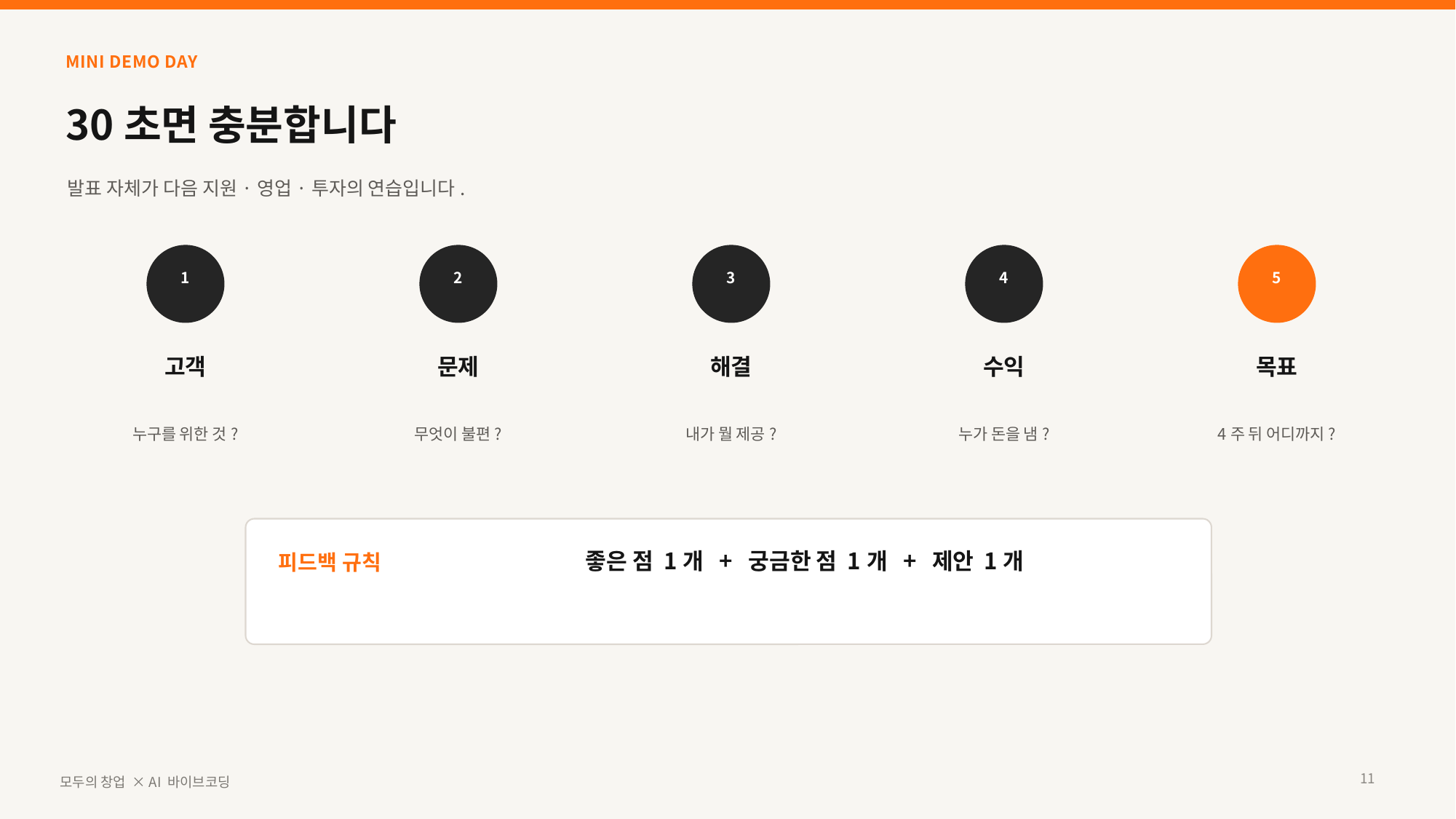

MINI DEMO DAY
30초면 충분합니다
발표 자체가 다음 지원·영업·투자의 연습입니다.

1
2
3
4
5
고객
문제
해결
수익
목표
누구를 위한 것?
무엇이 불편?
내가 뭘 제공?
누가 돈을 냄?
4주 뒤 어디까지?

좋은 점 1개  +  궁금한 점 1개  +  제안 1개
피드백 규칙
11